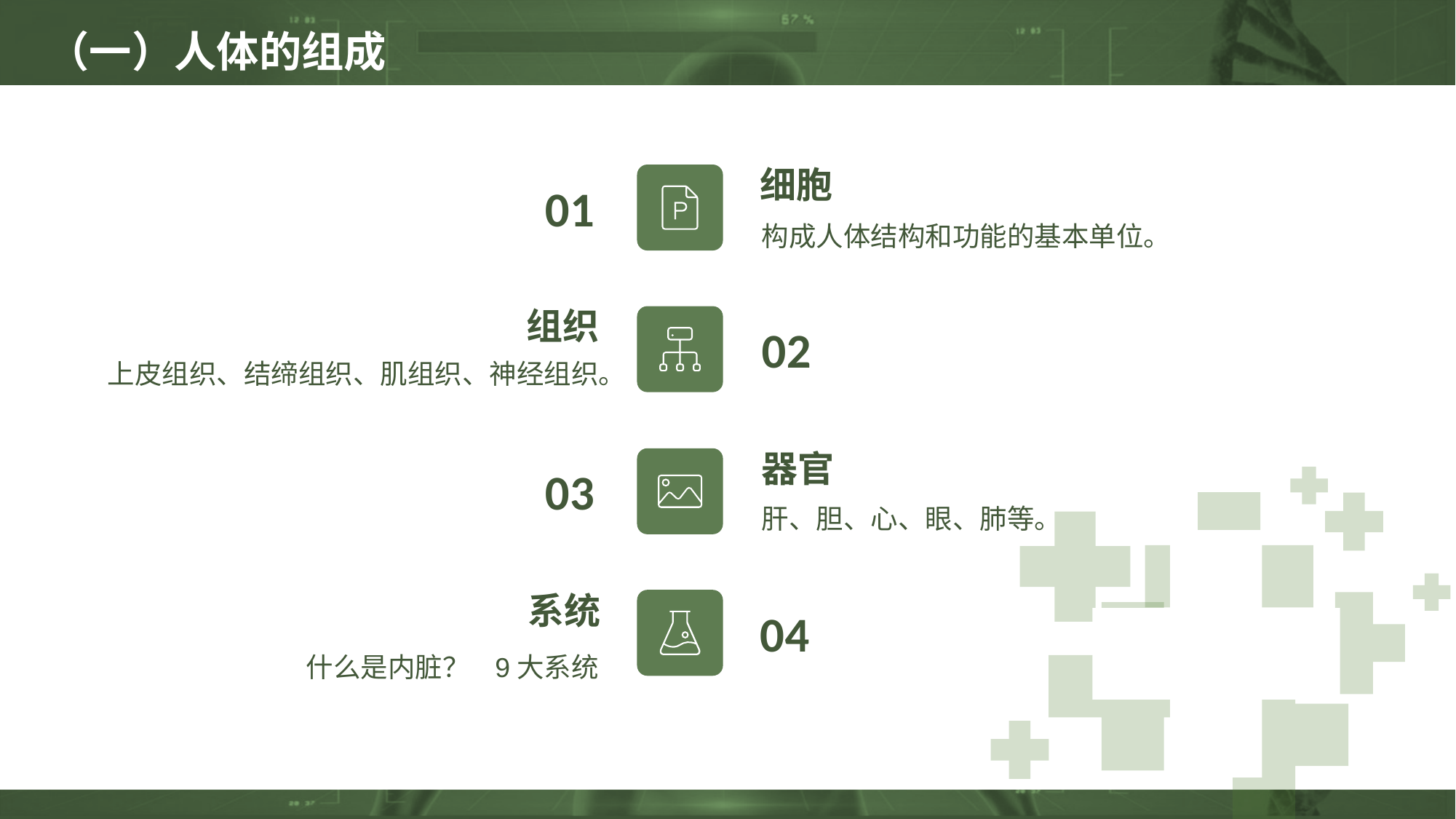

（一）人体的组成
细胞

0 1
构成人体结构和功能的基本单位。
组织

0 2
上皮组织、结缔组织、肌组织、神经组织。
器官

0 3
肝、胆、心、眼、肺等。

系统

0 4
什么是内脏？   9大系统